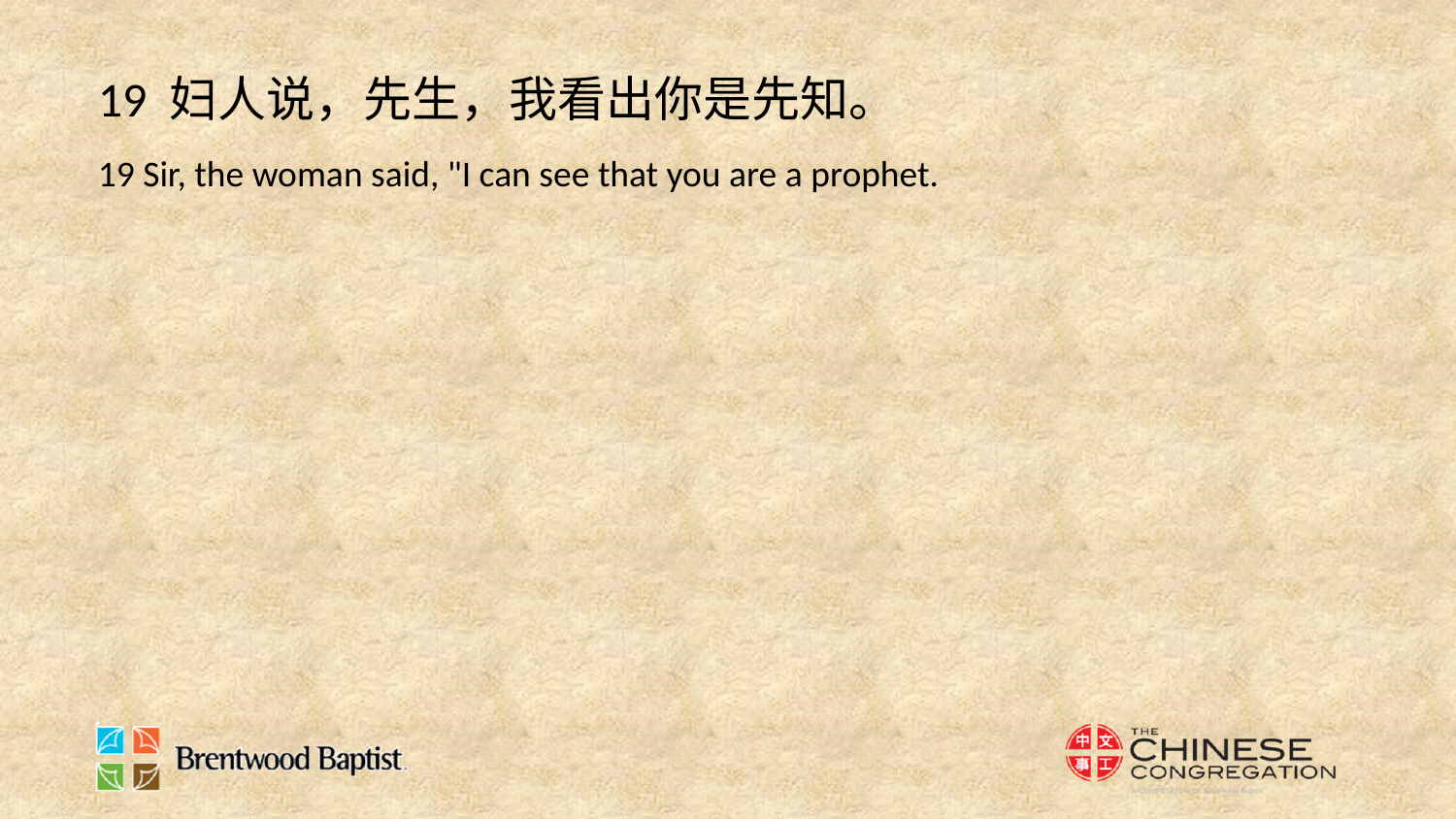

19 妇人说，先生，我看出你是先知。

19 Sir, the woman said, "I can see that you are a prophet.